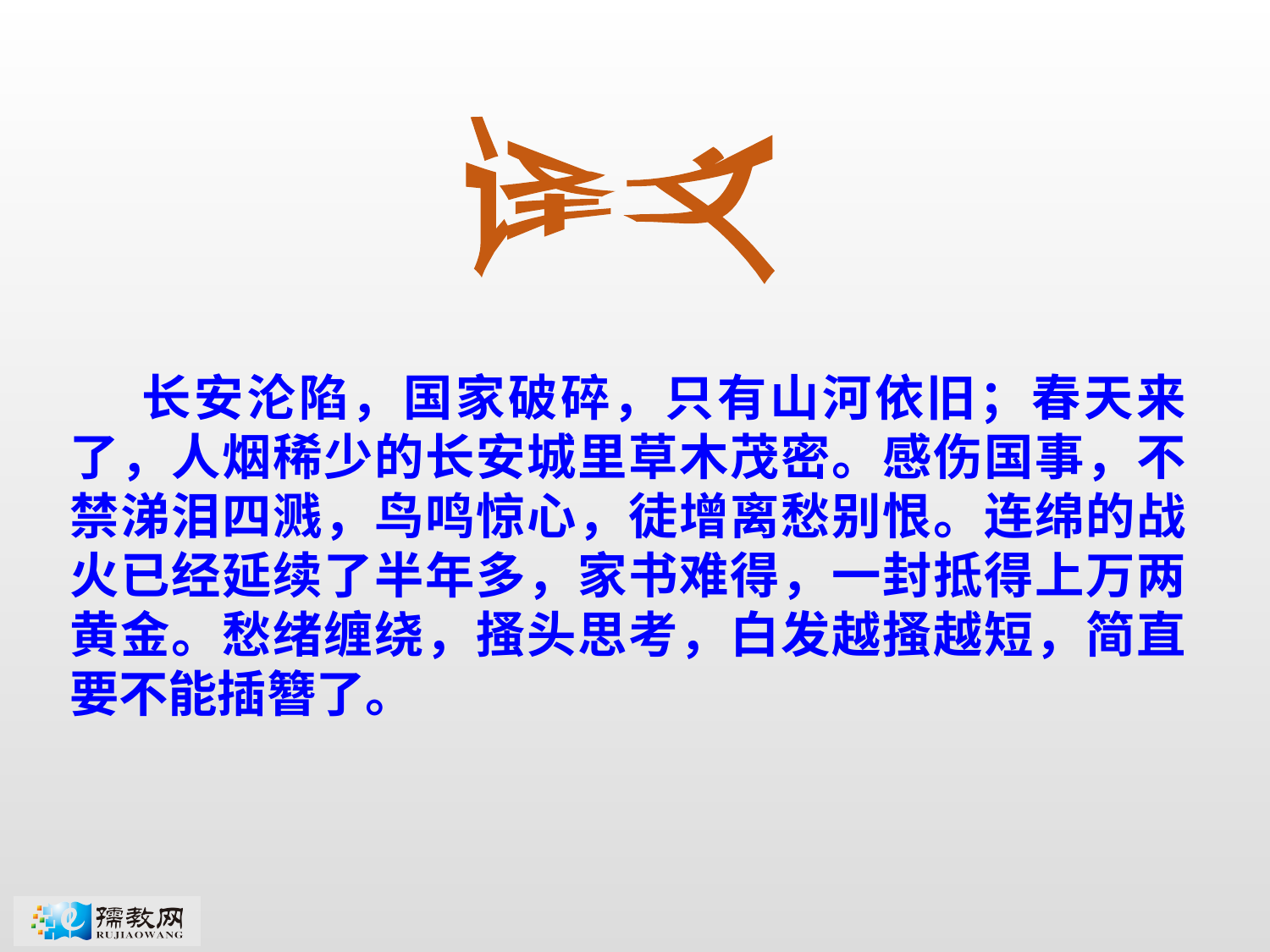

译文
    长安沦陷，国家破碎，只有山河依旧；春天来了，人烟稀少的长安城里草木茂密。感伤国事，不禁涕泪四溅，鸟鸣惊心，徒增离愁别恨。连绵的战火已经延续了半年多，家书难得，一封抵得上万两黄金。愁绪缠绕，搔头思考，白发越搔越短，简直要不能插簪了。